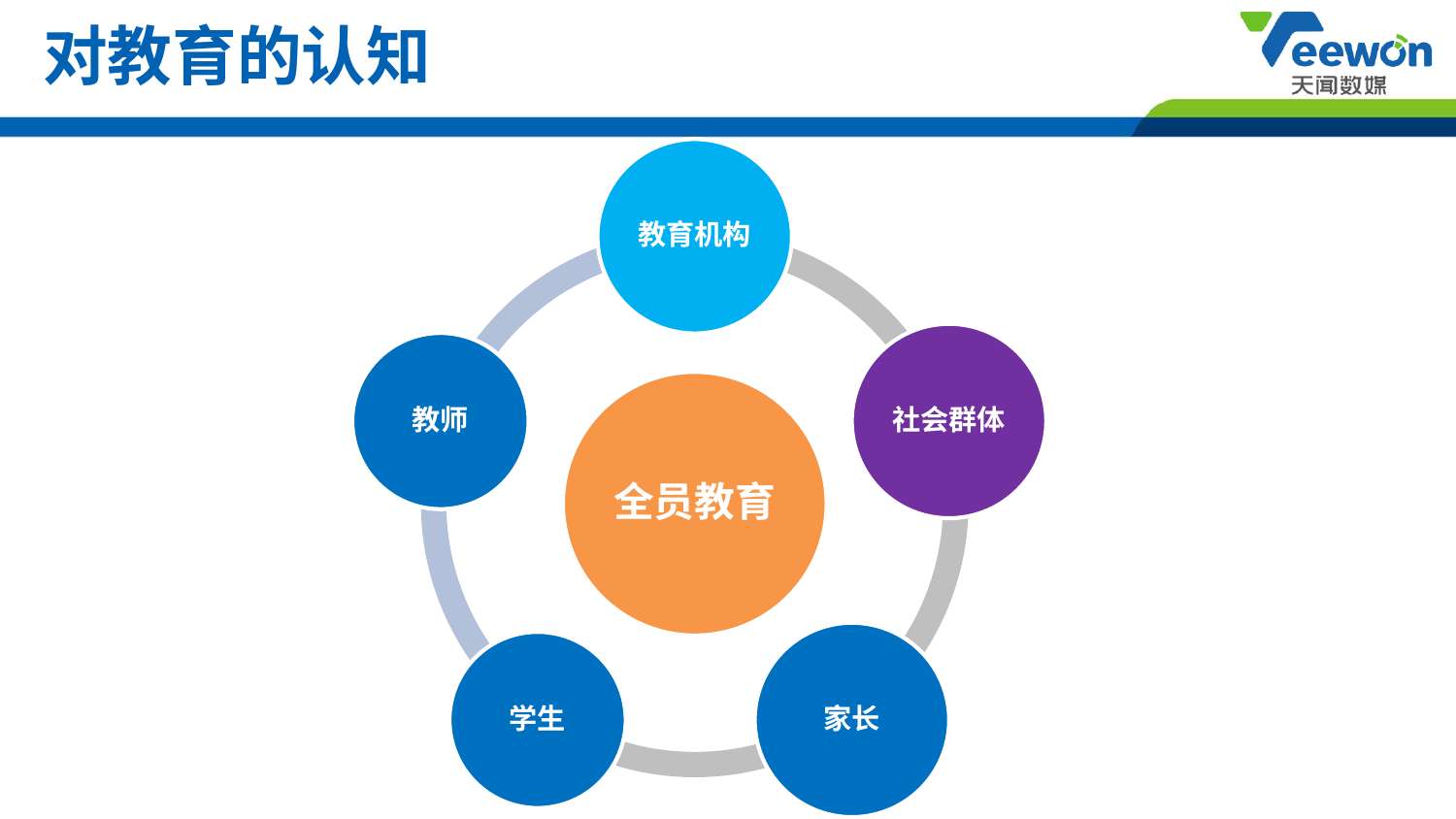

# 对教育的认知
全员教育
教育机构
社会群体
家长
学生
教师